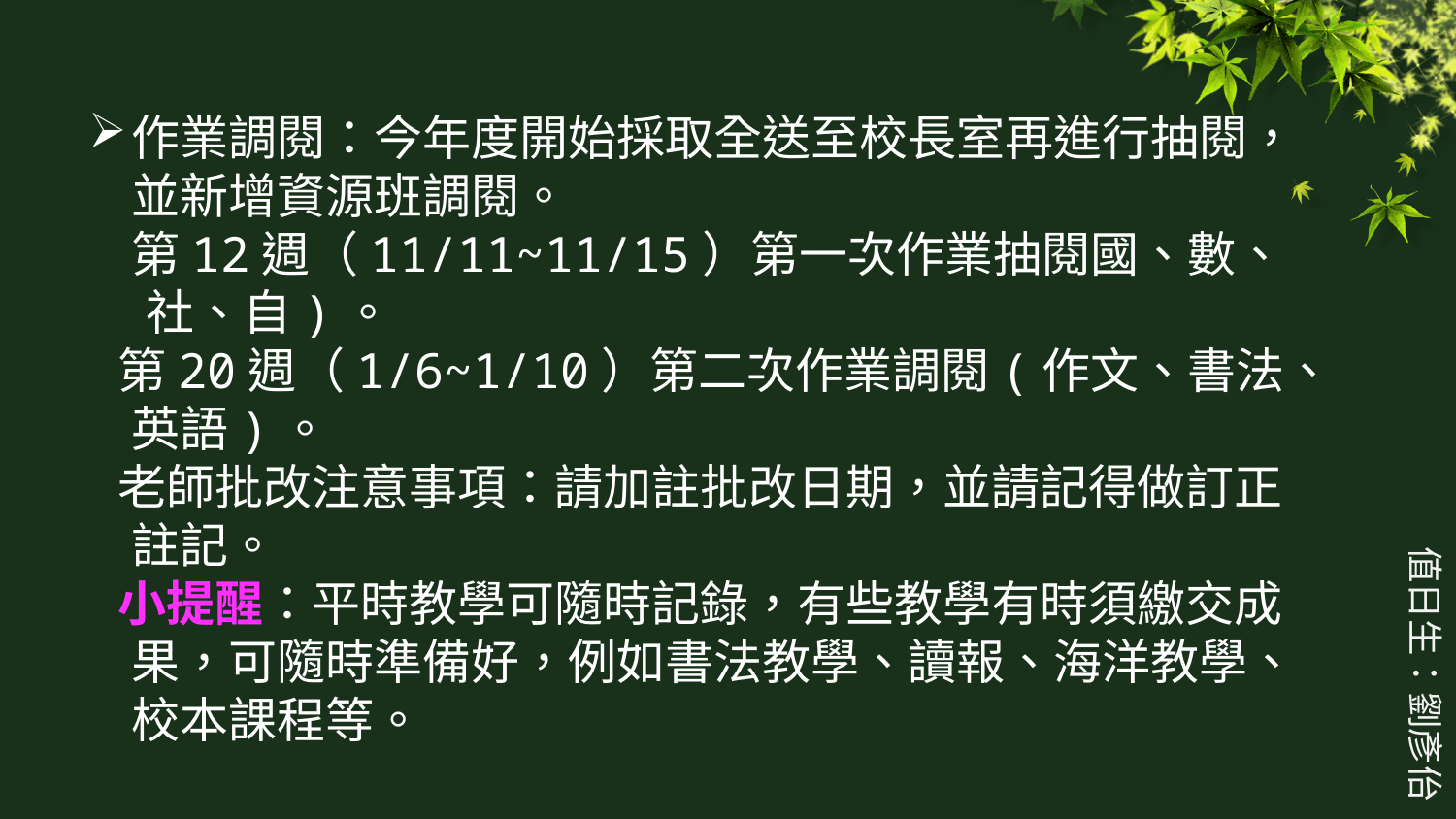

作業調閱：今年度開始採取全送至校長室再進行抽閱，並新增資源班調閱。
第12週（11/11~11/15）第一次作業抽閱國、數、社、自)。
第20週（1/6~1/10）第二次作業調閱(作文、書法、英語)。
老師批改注意事項：請加註批改日期，並請記得做訂正註記。
小提醒：平時教學可隨時記錄，有些教學有時須繳交成果，可隨時準備好，例如書法教學、讀報、海洋教學、校本課程等。
值日生：劉彥佁